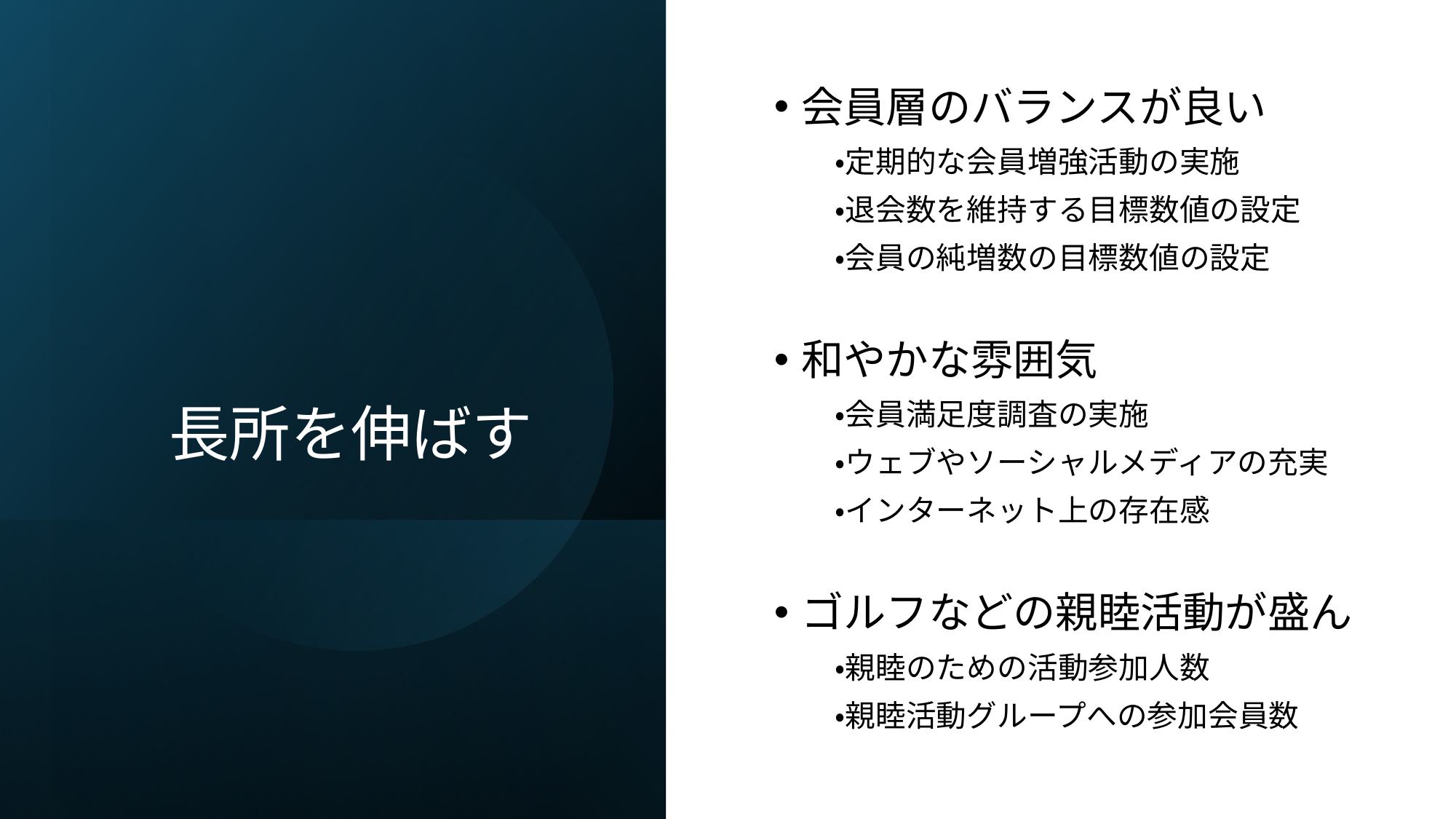

会員層のバランスが良い
　　・定期的な会員増強活動の実施
　　・退会数を維持する目標数値の設定
　　・会員の純増数の目標数値の設定

和やかな雰囲気
　　・会員満足度調査の実施
　　・ウェブやソーシャルメディアの充実
　　・インターネット上の存在感

ゴルフなどの親睦活動が盛ん
　　・親睦のための活動参加人数
　　・親睦活動グループへの参加会員数
# 長所を伸ばす